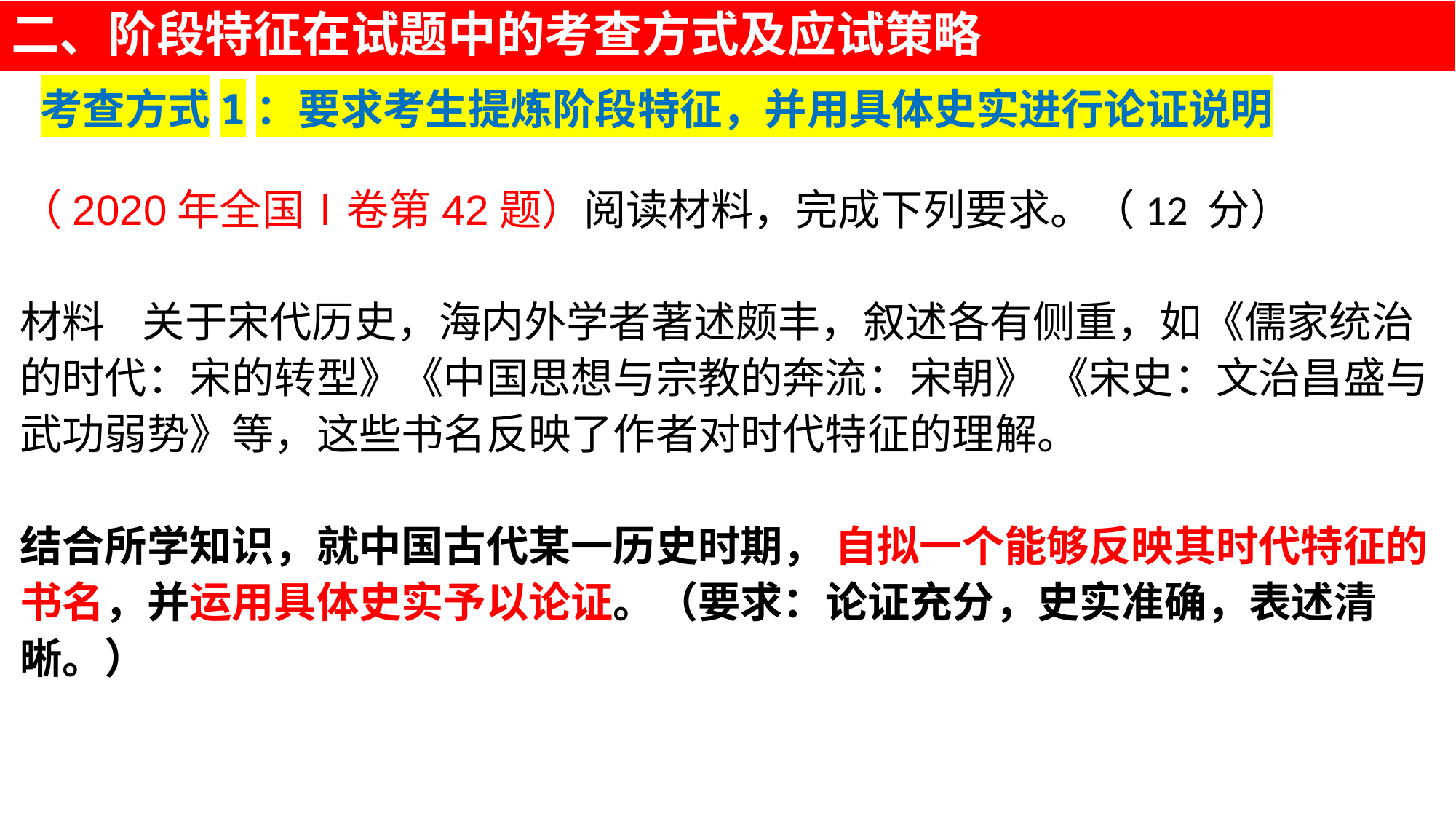

二、阶段特征在试题中的考查方式及应试策略
# 考查方式1：要求考生提炼阶段特征，并用具体史实进行论证说明
（2020年全国Ⅰ卷第42题）阅读材料，完成下列要求。（12 分）

材料    关于宋代历史，海内外学者著述颇丰，叙述各有侧重，如《儒家统治的时代：宋的转型》《中国思想与宗教的奔流：宋朝》 《宋史：文治昌盛与武功弱势》等，这些书名反映了作者对时代特征的理解。

结合所学知识，就中国古代某一历史时期， 自拟一个能够反映其时代特征的书名，并运用具体史实予以论证。（要求：论证充分，史实准确，表述清晰。）